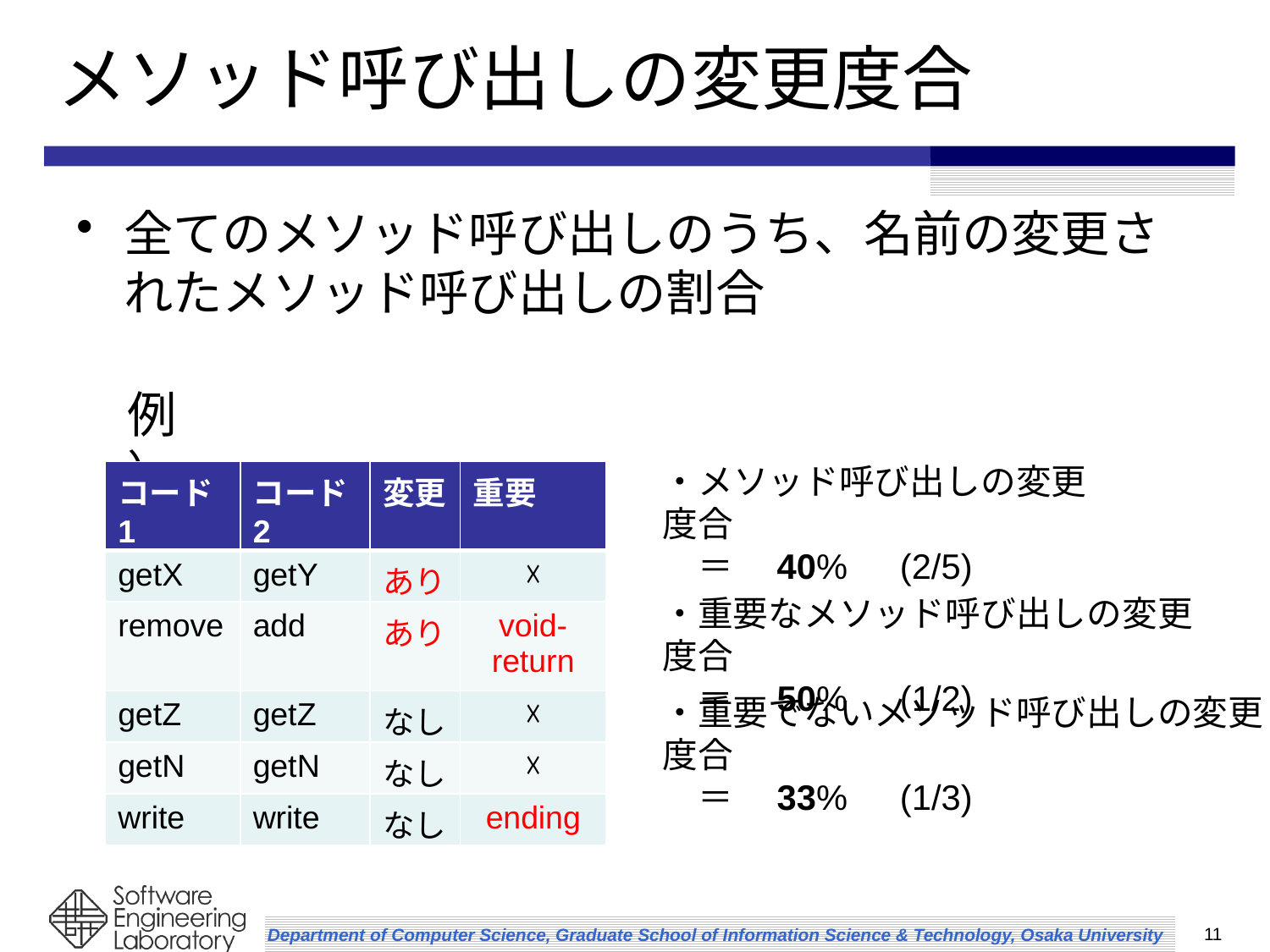

# メソッド呼び出しの変更度合
全てのメソッド呼び出しのうち、名前の変更されたメソッド呼び出しの割合
例）
・メソッド呼び出しの変更度合
　＝　40%　(2/5)
| コード1 | コード2 | 変更 | 重要 |
| --- | --- | --- | --- |
| getX | getY | あり | ☓ |
| remove | add | あり | void-return |
| getZ | getZ | なし | ☓ |
| getN | getN | なし | ☓ |
| write | write | なし | ending |
・重要なメソッド呼び出しの変更度合
　＝　50%　(1/2)
・重要でないメソッド呼び出しの変更度合
　＝　33%　(1/3)
11